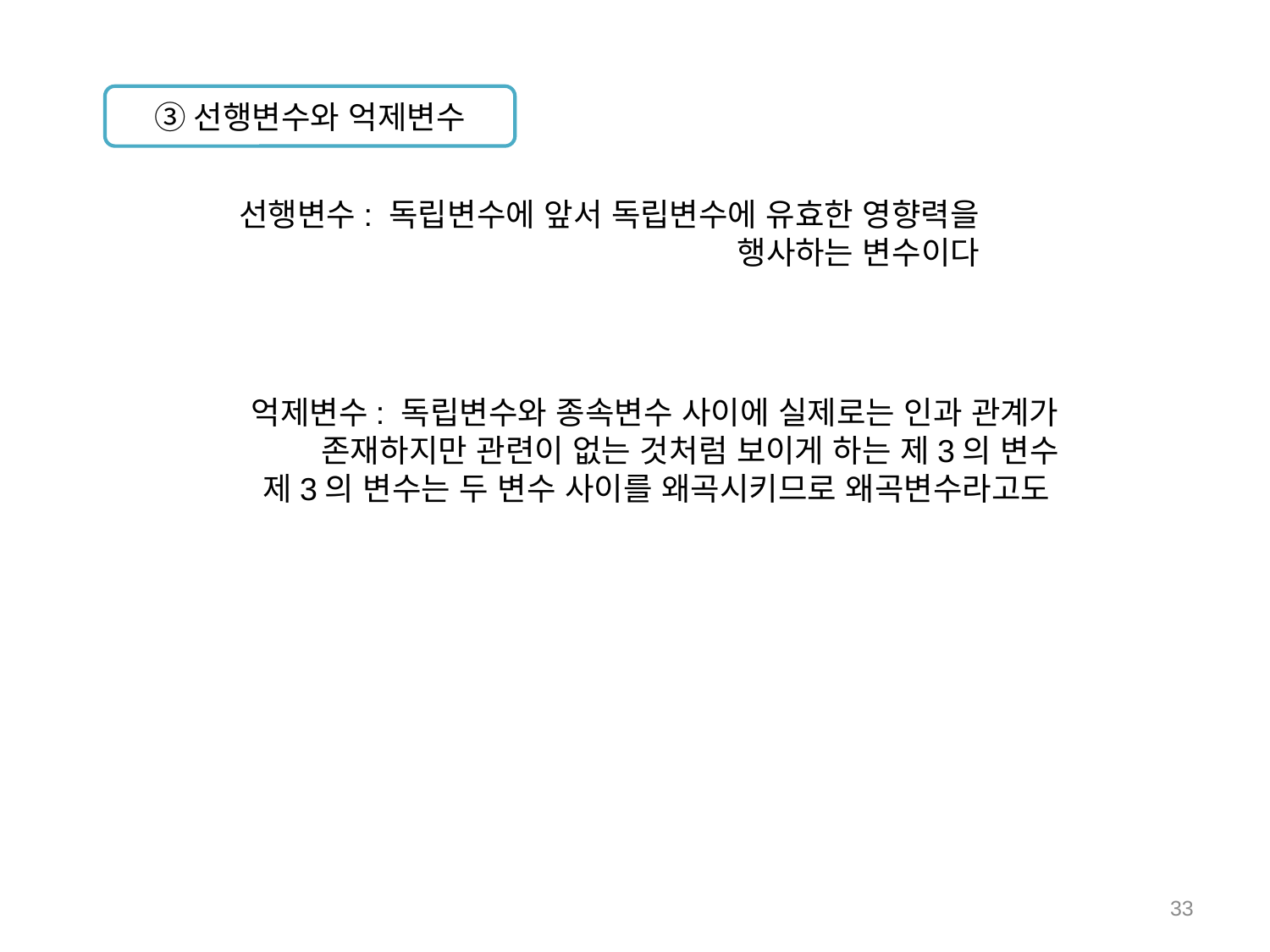

③선행변수와 억제변수
선행변수: 독립변수에 앞서 독립변수에 유효한 영향력을 행사하는 변수이다
억제변수: 독립변수와 종속변수 사이에 실제로는 인과 관계가 존재하지만 관련이 없는 것처럼 보이게 하는 제3의 변수
제3의 변수는 두 변수 사이를 왜곡시키므로 왜곡변수라고도
33